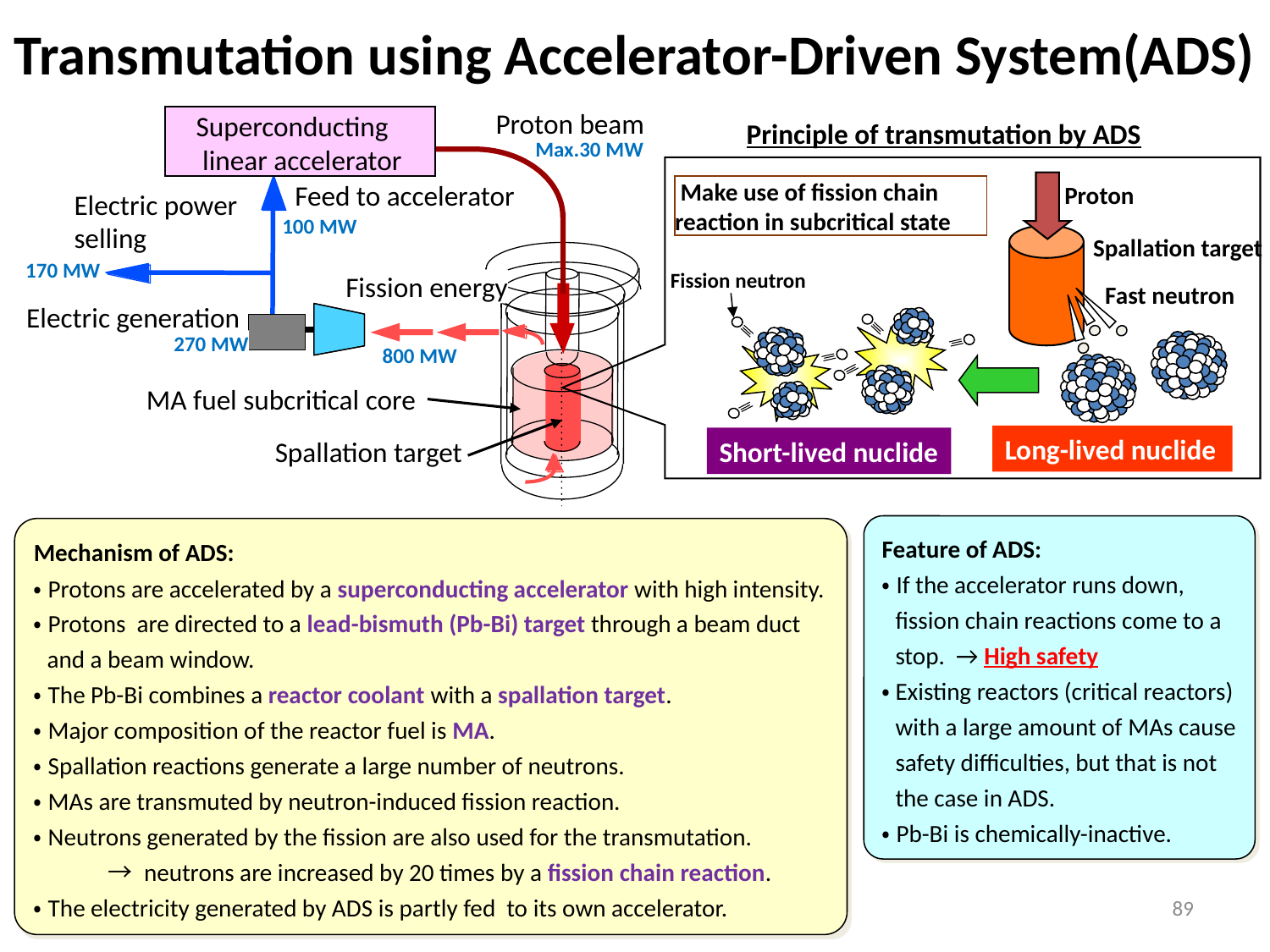

Transmutation using Accelerator-Driven System(ADS)
Proton beam

Superconducting
 linear accelerator

Feed to accelerator
Electric power
selling

Fission energy
Electric generation

MA fuel subcritical core

Spallation target
Principle of transmutation by ADS
Max.30 MW

Proton
 Make use of fission chain reaction in subcritical state
100 MW

Spallation target
170 MW
Fission neutron
Fast neutron

270 MW

800 MW

Long-lived nuclide
Short-lived nuclide
Feature of ADS:
・If the accelerator runs down, fission chain reactions come to a stop.  → High safety
・	Existing reactors (critical reactors) with a large amount of MAs cause safety difficulties, but that is not the case in ADS.
・Pb-Bi is chemically-inactive.
Mechanism of ADS:
・Protons are accelerated by a superconducting accelerator with high intensity.
・Protons  are directed to a lead-bismuth (Pb-Bi) target through a beam duct and a beam window.
・The Pb-Bi combines a reactor coolant with a spallation target.
・Major composition of the reactor fuel is MA.
・Spallation reactions generate a large number of neutrons.
・MAs are transmuted by neutron-induced fission reaction.
・Neutrons generated by the fission are also used for the transmutation.
　　　→ neutrons are increased by 20 times by a fission chain reaction.
・The electricity generated by ADS is partly fed  to its own accelerator.
89